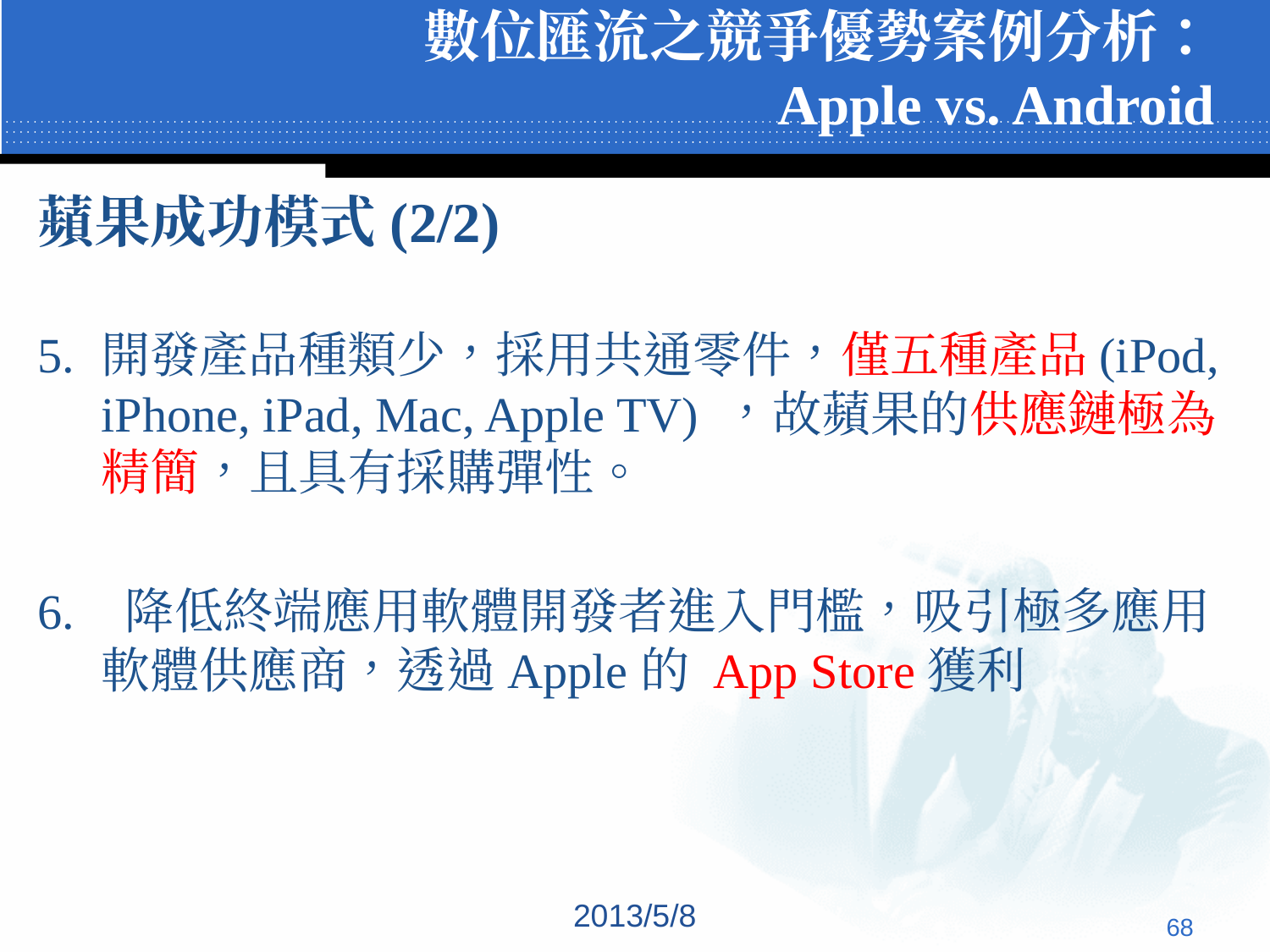

# 數位匯流之競爭優勢案例分析： Apple vs. Android
蘋果成功模式(2/2)

開發產品種類少，採用共通零件，僅五種產品(iPod, iPhone, iPad, Mac, Apple TV) ，故蘋果的供應鏈極為精簡，且具有採購彈性。

 降低終端應用軟體開發者進入門檻，吸引極多應用軟體供應商，透過Apple的 App Store獲利

2013/5/8
68